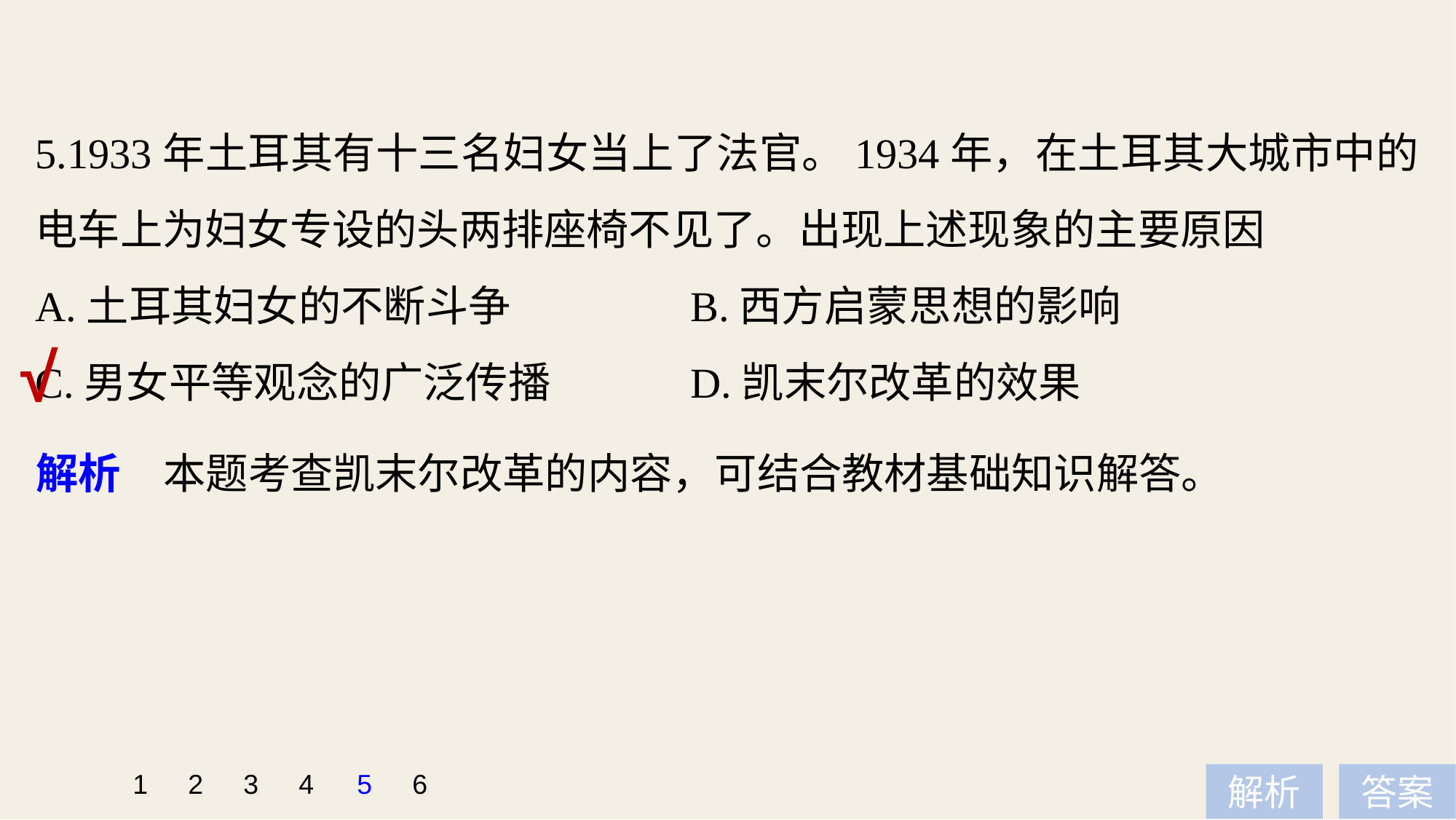

5.1933年土耳其有十三名妇女当上了法官。1934年，在土耳其大城市中的电车上为妇女专设的头两排座椅不见了。出现上述现象的主要原因
A.土耳其妇女的不断斗争  		B.西方启蒙思想的影响
C.男女平等观念的广泛传播  		D.凯末尔改革的效果
√
解析　本题考查凯末尔改革的内容，可结合教材基础知识解答。
1
2
3
4
5
6
解析
答案